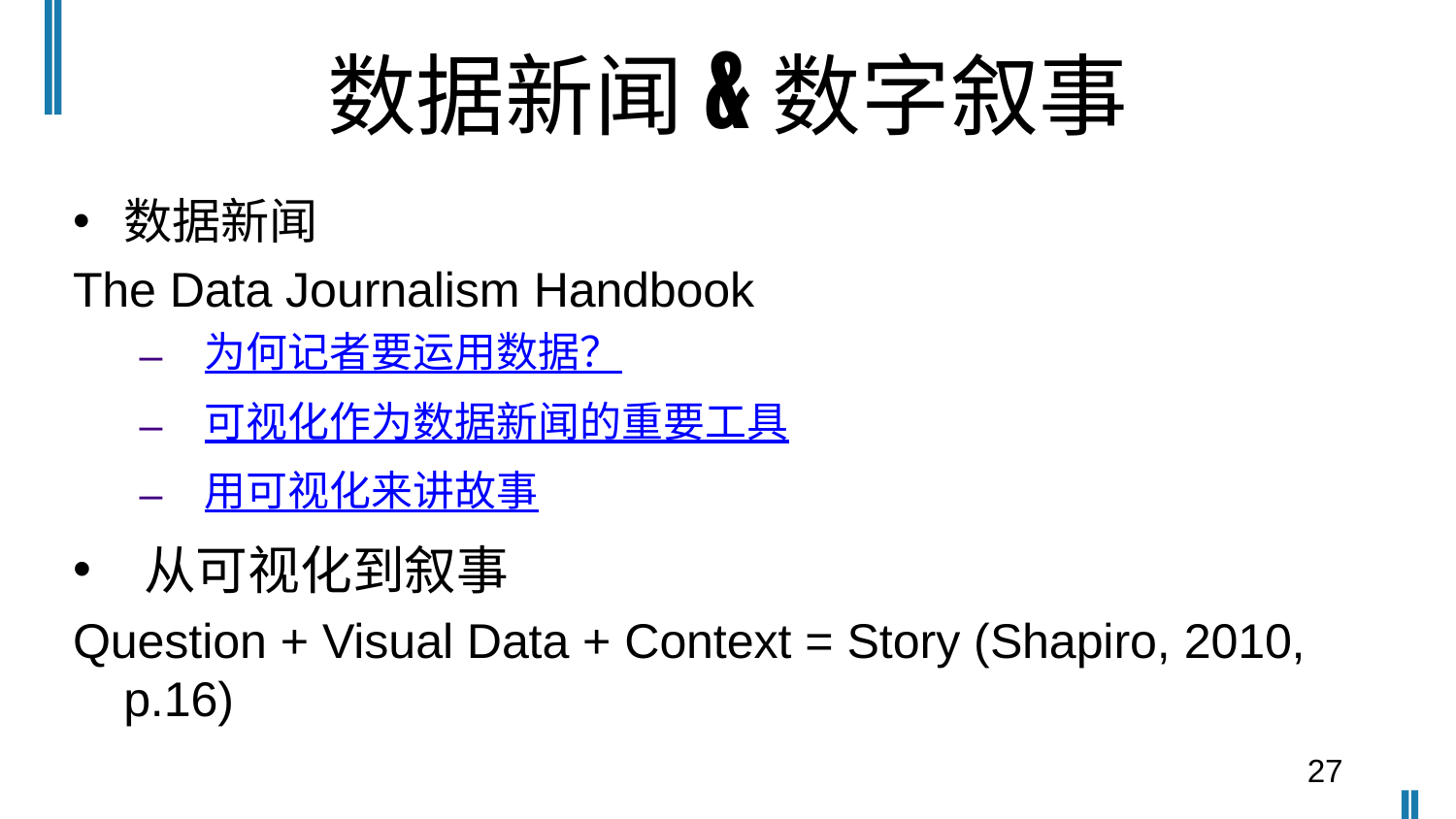

# 数据新闻&数字叙事
数据新闻
The Data Journalism Handbook
为何记者要运用数据？
可视化作为数据新闻的重要工具
用可视化来讲故事
从可视化到叙事
Question + Visual Data + Context = Story (Shapiro, 2010, p.16)
27